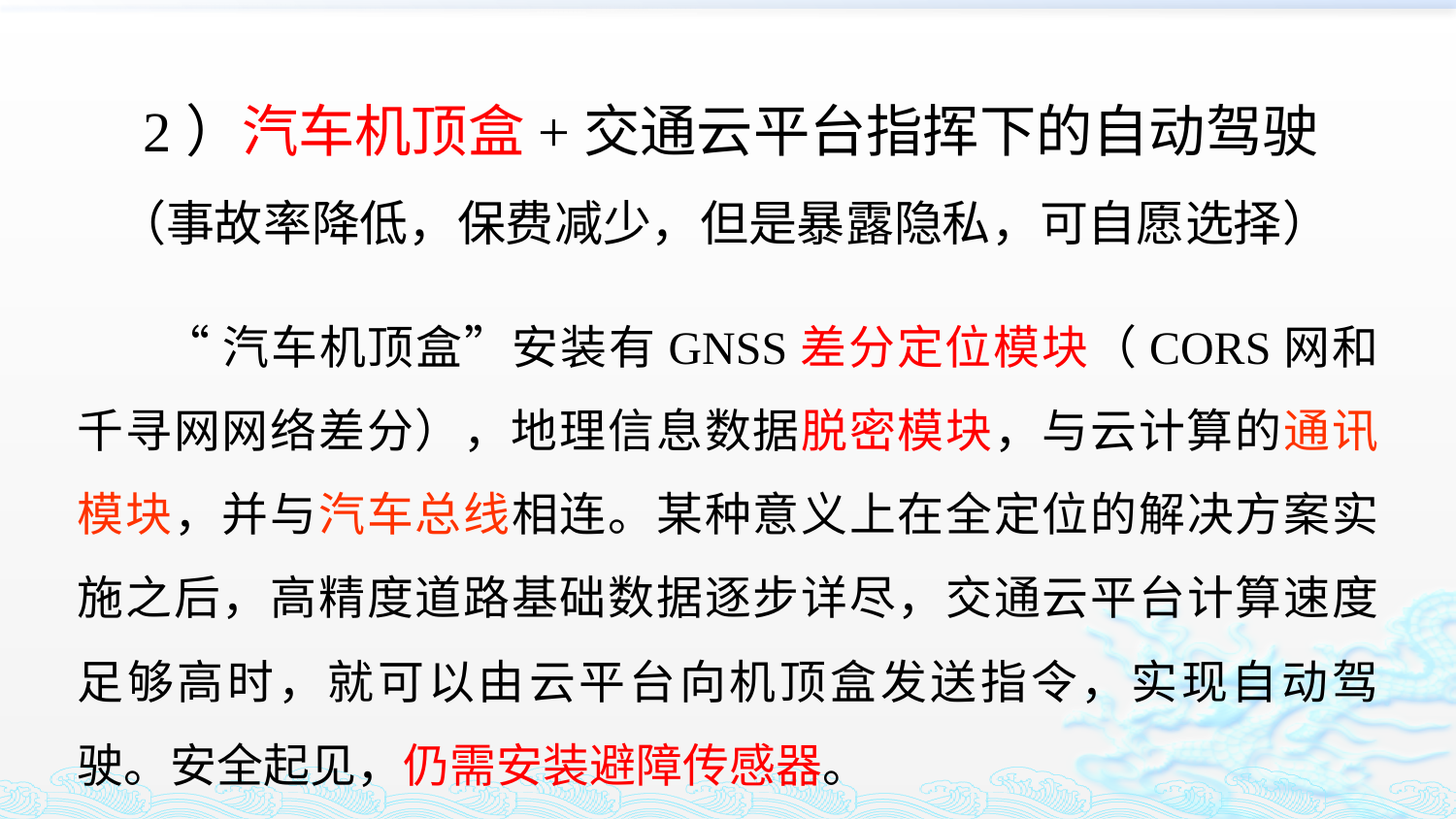

2）汽车机顶盒+交通云平台指挥下的自动驾驶
（事故率降低，保费减少，但是暴露隐私，可自愿选择）
       “汽车机顶盒”安装有GNSS差分定位模块（CORS网和千寻网网络差分），地理信息数据脱密模块，与云计算的通讯模块，并与汽车总线相连。某种意义上在全定位的解决方案实施之后，高精度道路基础数据逐步详尽，交通云平台计算速度足够高时，就可以由云平台向机顶盒发送指令，实现自动驾驶。安全起见，仍需安装避障传感器。